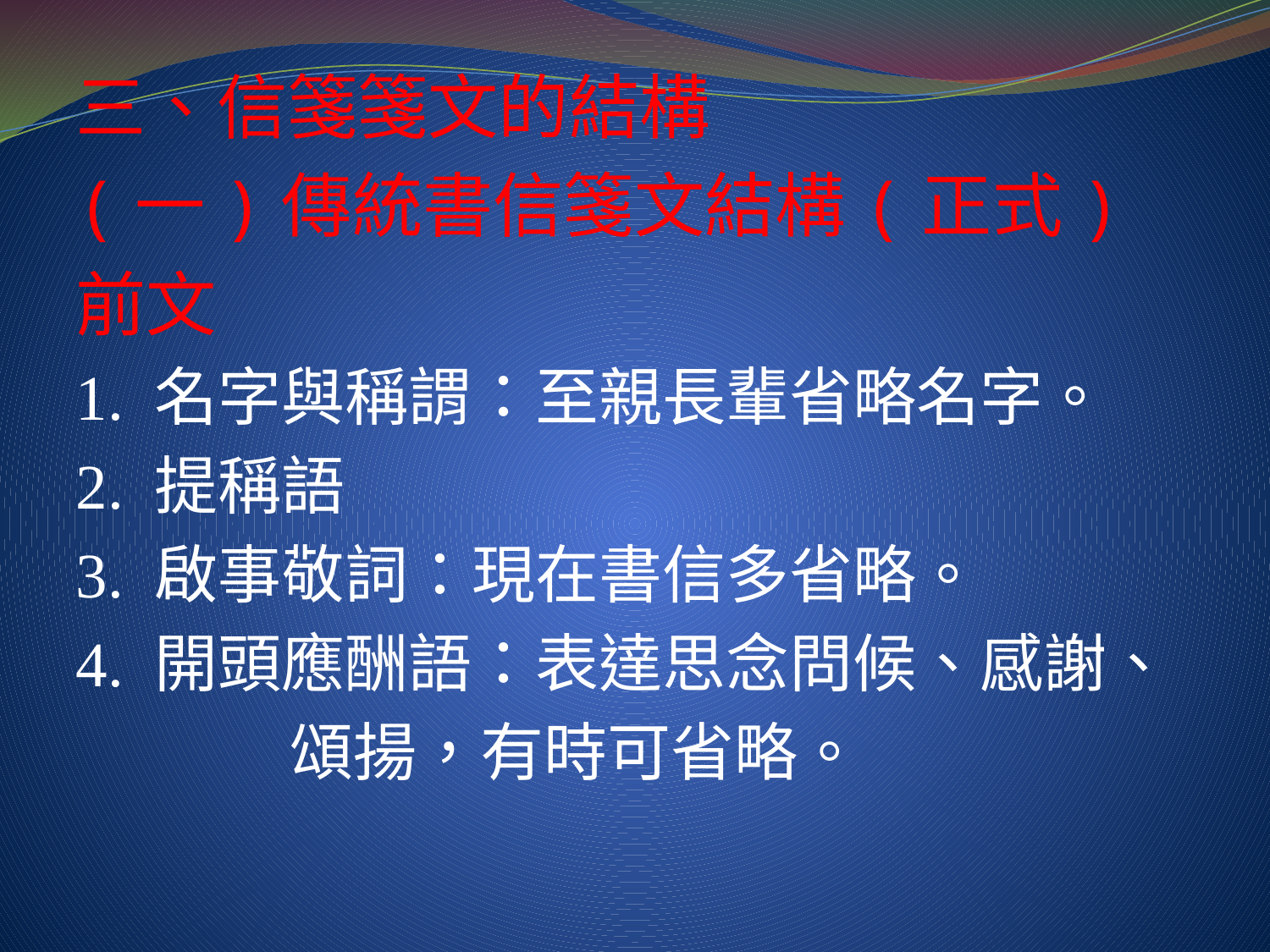

三、信箋箋文的結構
(一)傳統書信箋文結構(正式)
前文
1. 名字與稱謂：至親長輩省略名字。
2. 提稱語
3. 啟事敬詞：現在書信多省略。
4. 開頭應酬語：表達思念問候、感謝、
              頌揚，有時可省略。